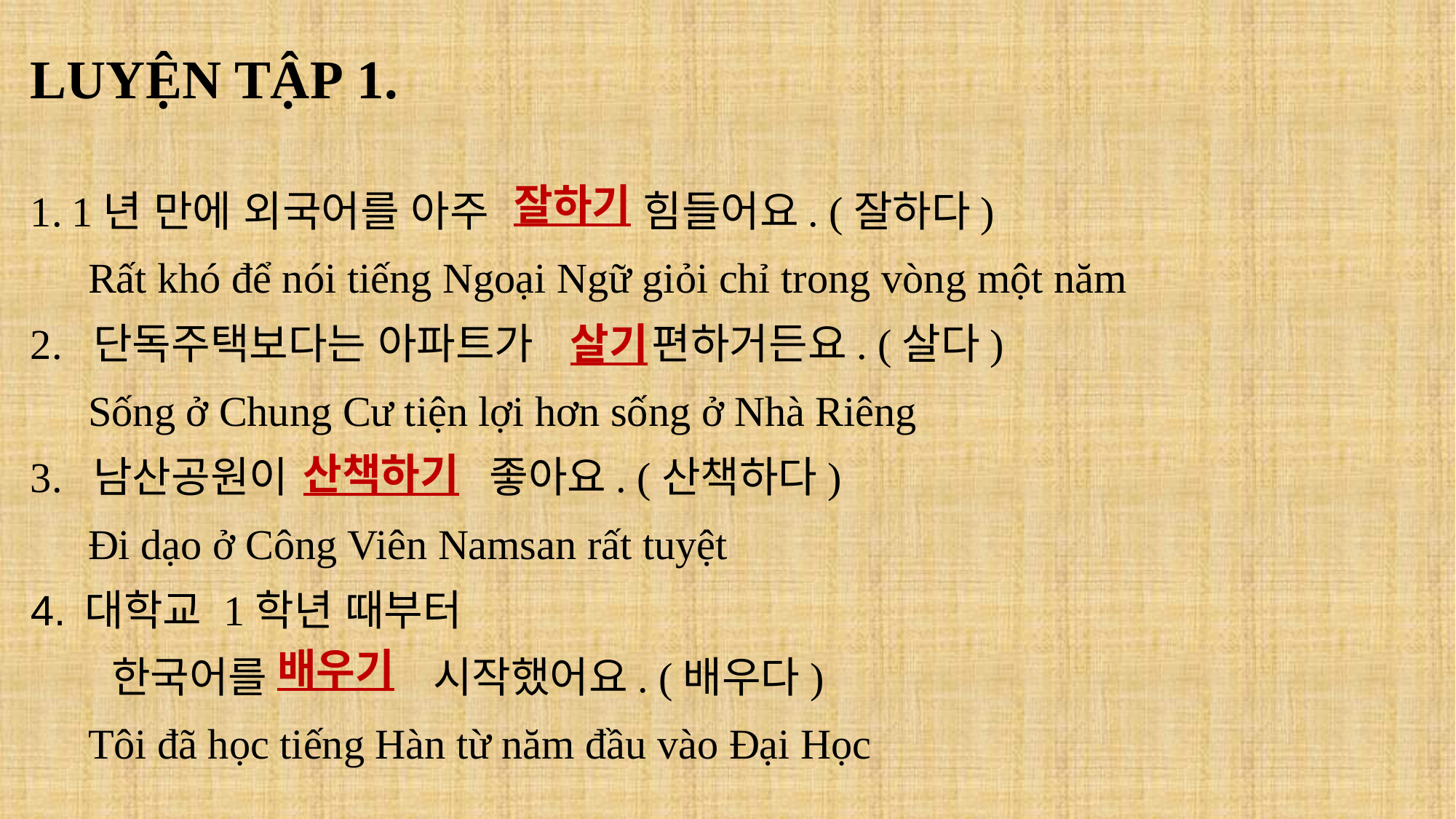

LUYỆN TẬP 1.

1년 만에 외국어를 아주             힘들어요. (잘하다)
Rất khó để nói tiếng Ngoại Ngữ giỏi chỉ trong vòng một năm
2.  단독주택보다는 아파트가          편하거든요. (살다)
Sống ở Chung Cư tiện lợi hơn sống ở Nhà Riêng
3.  남산공원이                 좋아요. (산책하다)
Đi dạo ở Công Viên Namsan rất tuyệt
대학교 1학년 때부터
      한국어를              시작했어요. (배우다)
Tôi đã học tiếng Hàn từ năm đầu vào Đại Học
잘하기
살기
산책하기
배우기